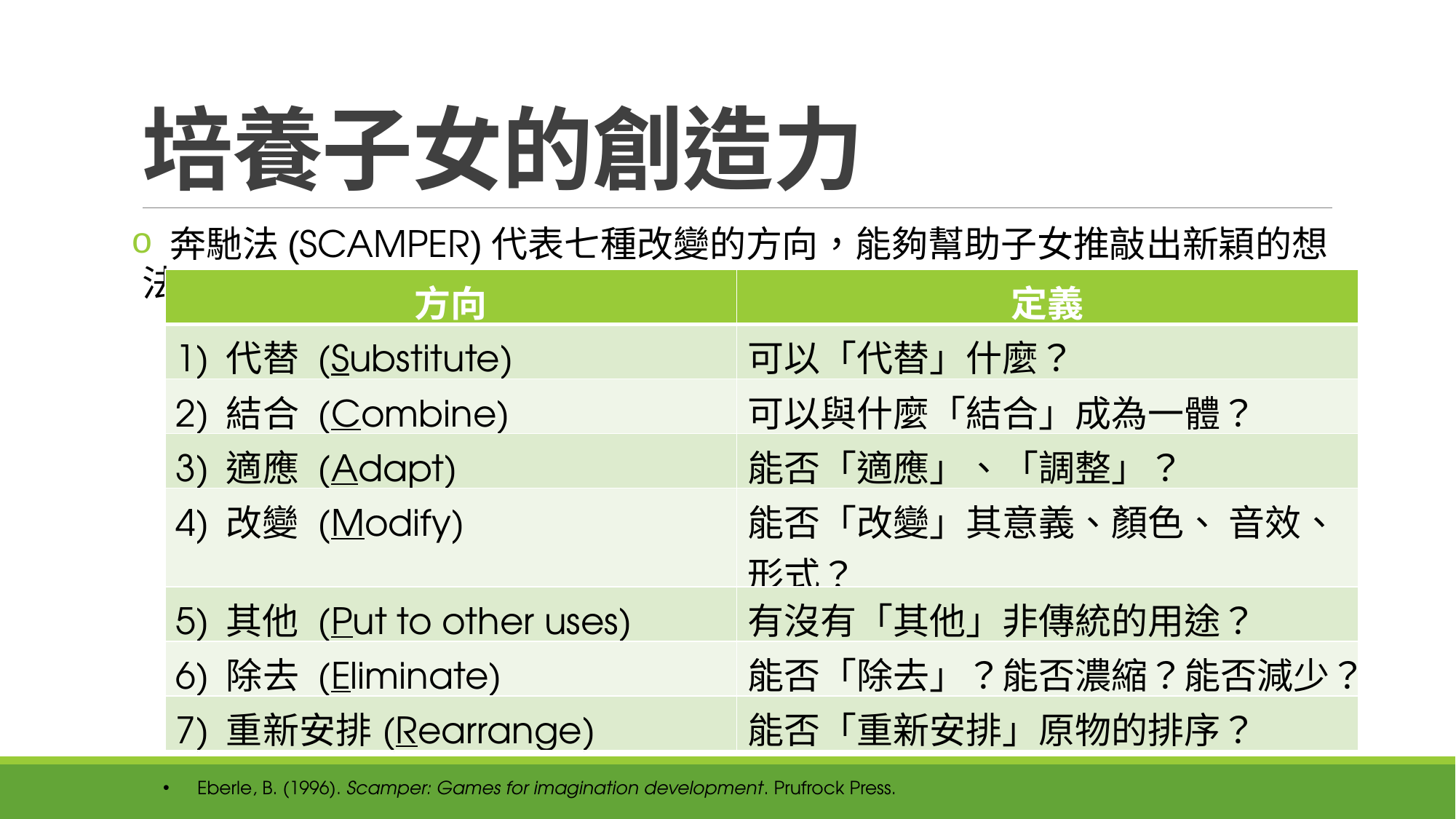

# 培養子女的創造力
 奔馳法(SCAMPER)代表七種改變的方向，能夠幫助子女推敲出新穎的想法：
| 方向 | 定義 |
| --- | --- |
| 1) 代替 (Substitute) | 可以「代替」什麼？ |
| 2) 結合 (Combine) | 可以與什麼「結合」成為一體？ |
| 3) 適應 (Adapt) | 能否「適應」、「調整」？ |
| 4) 改變 (Modify) | 能否「改變」其意義、顏色、 音效、形式？ |
| 5) 其他 (Put to other uses) | 有沒有「其他」非傳統的用途？ |
| 6) 除去 (Eliminate) | 能否「除去」？能否濃縮？能否減少？ |
| 7) 重新安排(Rearrange) | 能否「重新安排」原物的排序？ |
Eberle, B. (1996). Scamper: Games for imagination development. Prufrock Press.